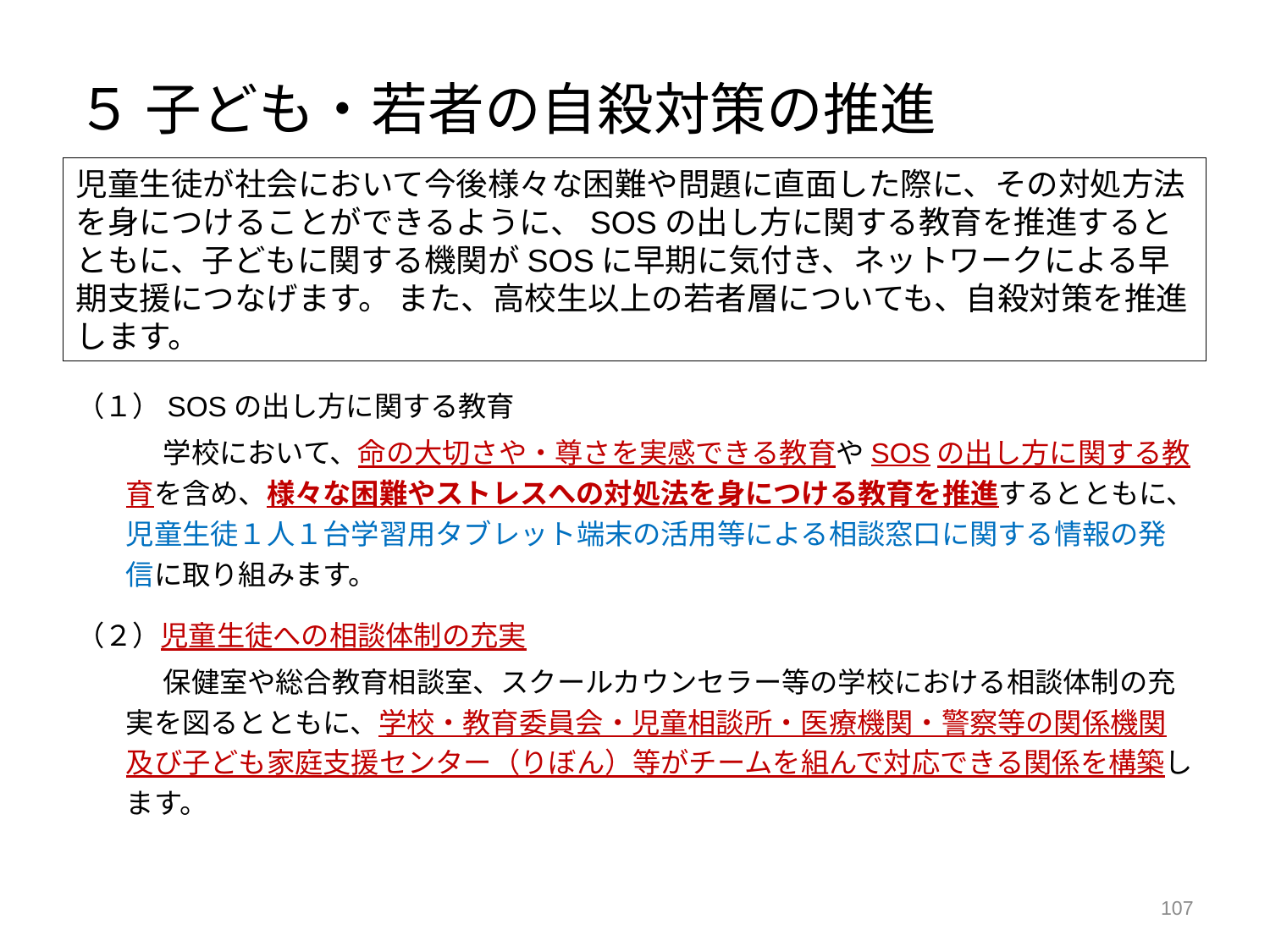

# ５ 子ども・若者の自殺対策の推進
児童生徒が社会において今後様々な困難や問題に直面した際に、その対処方法を身につけることができるように、SOSの出し方に関する教育を推進するとともに、子どもに関する機関がSOSに早期に気付き、ネットワークによる早期支援につなげます。 また、高校生以上の若者層についても、自殺対策を推進します。
（１）SOSの出し方に関する教育
学校において、命の大切さや・尊さを実感できる教育やSOSの出し方に関する教育を含め、様々な困難やストレスへの対処法を身につける教育を推進するとともに、児童生徒１人１台学習用タブレット端末の活用等による相談窓口に関する情報の発信に取り組みます。
（２）児童生徒への相談体制の充実
保健室や総合教育相談室、スクールカウンセラー等の学校における相談体制の充実を図るとともに、学校・教育委員会・児童相談所・医療機関・警察等の関係機関及び子ども家庭支援センター（りぼん）等がチームを組んで対応できる関係を構築します。
107